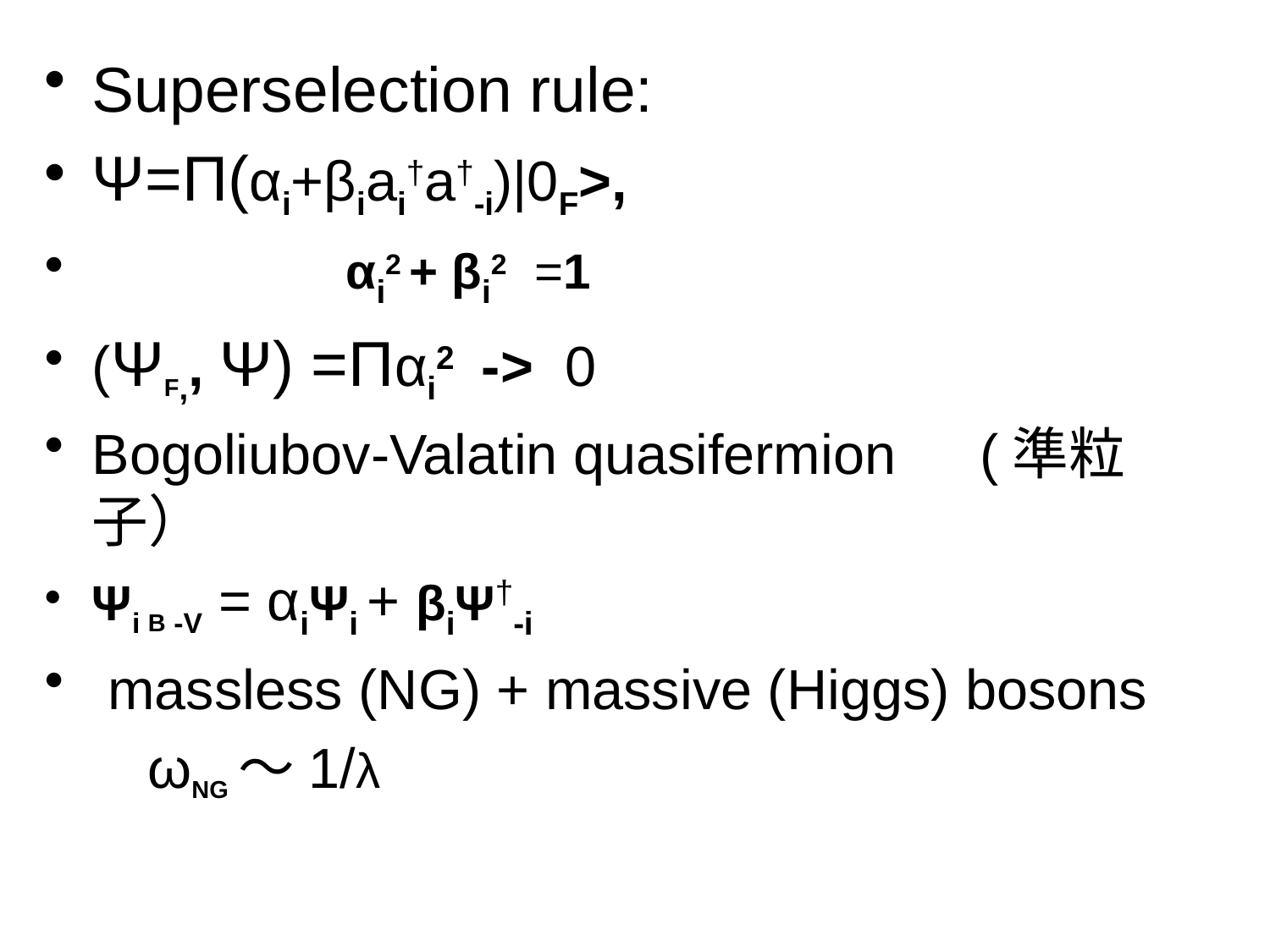

Superselection rule:
Ψ=Π(αi+βiai†a†-i)|0F>,
		αi2 + βi2  =1
(ΨF,, Ψ) =Παi2   ->  0
Bogoliubov-Valatin quasifermion　(準粒子）
Ψi B -V  = αiΨi + βiΨ†-i
 massless (NG) + massive (Higgs) bosons
	ωNG～1/λ